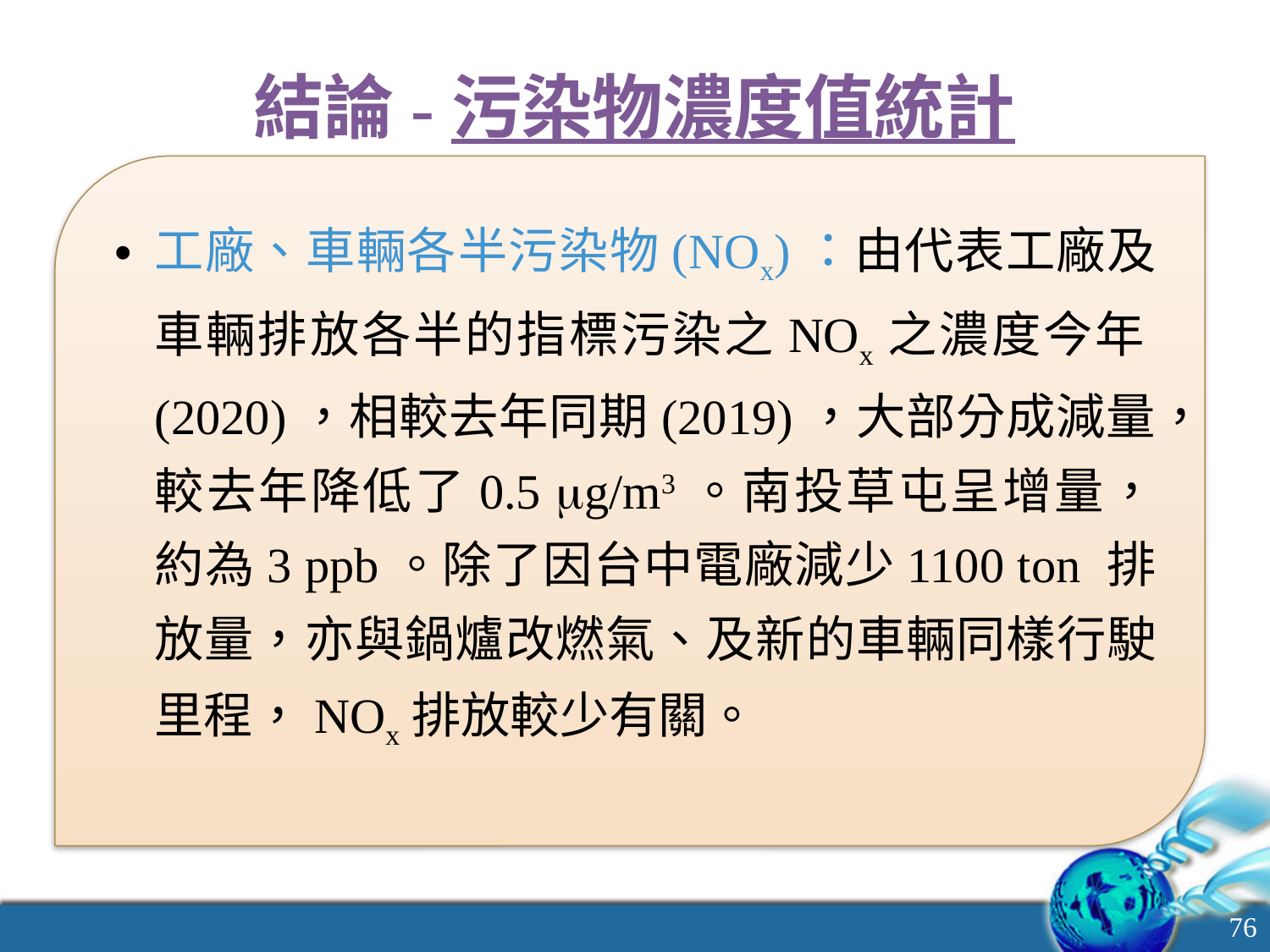

# 結論-污染物濃度值統計

工廠、車輛各半污染物(NOx)：由代表工廠及車輛排放各半的指標污染之NOx之濃度今年(2020)，相較去年同期(2019)，大部分成減量，較去年降低了0.5 μg/m3。南投草屯呈增量，約為3 ppb。除了因台中電廠減少1100 ton 排放量，亦與鍋爐改燃氣、及新的車輛同樣行駛里程，NOx排放較少有關。
76